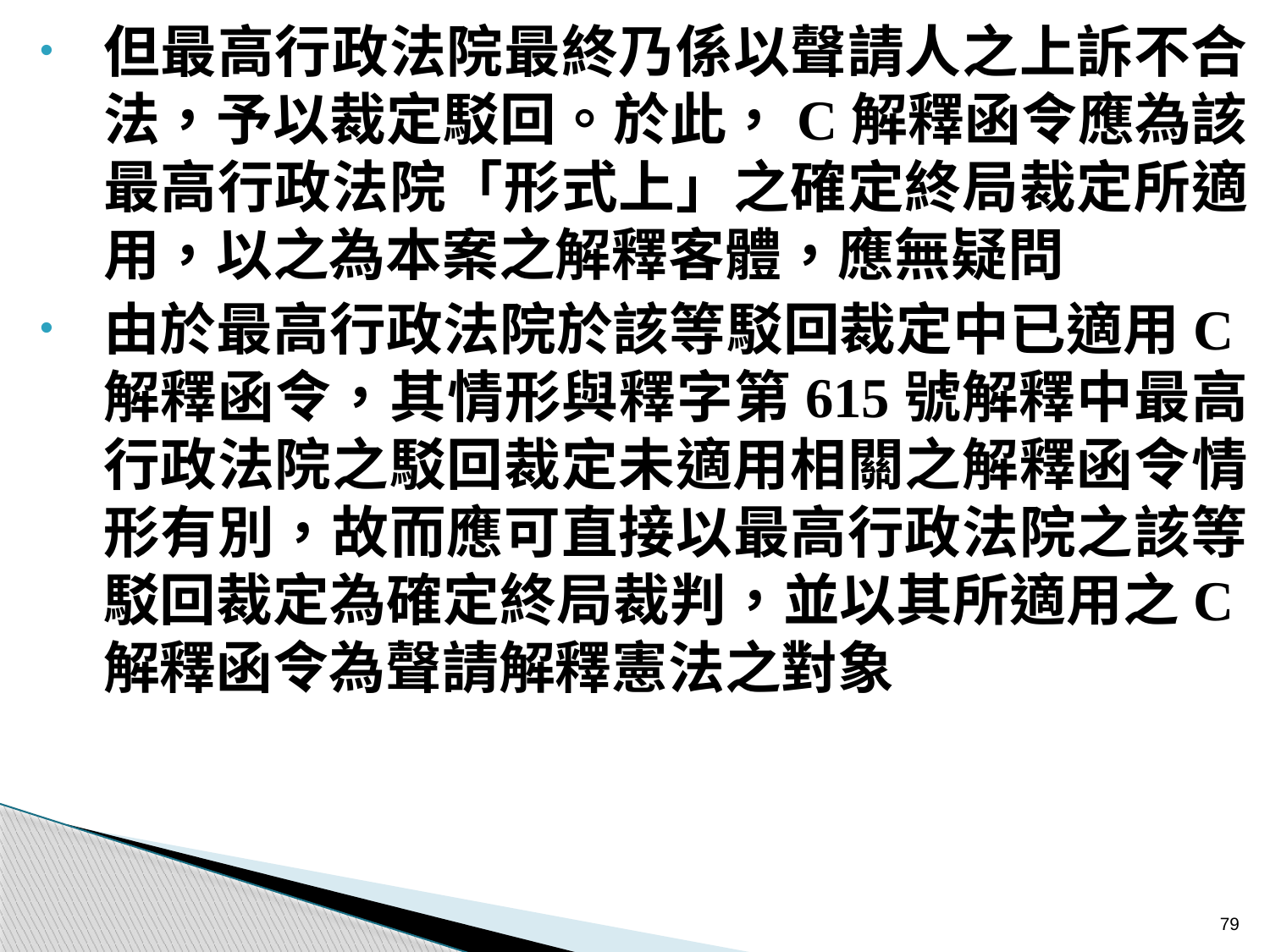

但最高行政法院最終乃係以聲請人之上訴不合法，予以裁定駁回。於此，C解釋函令應為該最高行政法院「形式上」之確定終局裁定所適用，以之為本案之解釋客體，應無疑問
由於最高行政法院於該等駁回裁定中已適用C解釋函令，其情形與釋字第615號解釋中最高行政法院之駁回裁定未適用相關之解釋函令情形有別，故而應可直接以最高行政法院之該等駁回裁定為確定終局裁判，並以其所適用之C解釋函令為聲請解釋憲法之對象

79